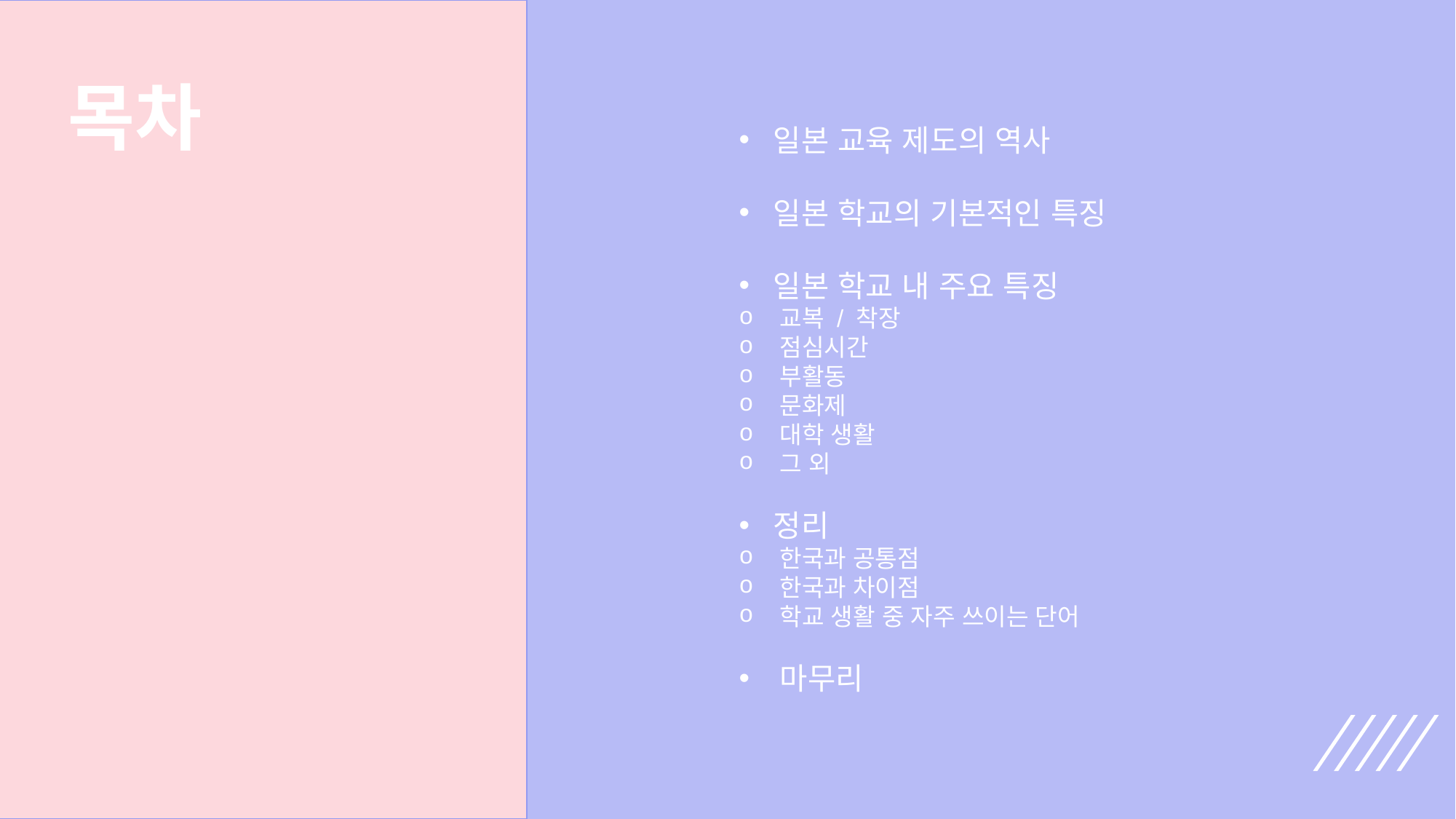

목차
일본 교육 제도의 역사

일본 학교의 기본적인 특징

일본 학교 내 주요 특징
교복 / 착장
점심시간
부활동
문화제
대학 생활
그 외

정리
한국과 공통점
한국과 차이점
학교 생활 중 자주 쓰이는 단어

마무리